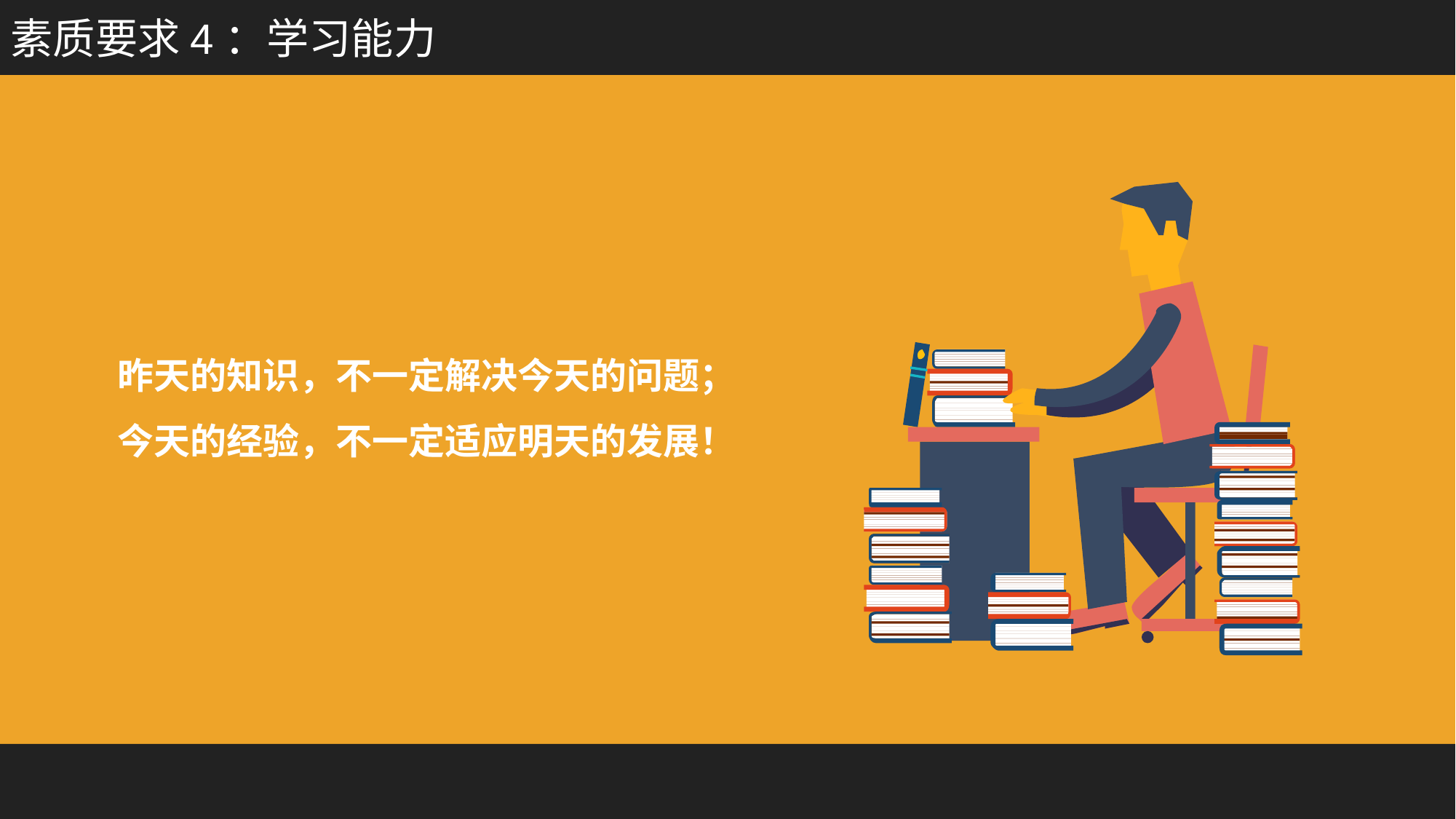

素质要求4：学习能力

昨天的知识，不一定解决今天的问题；
今天的经验，不一定适应明天的发展！